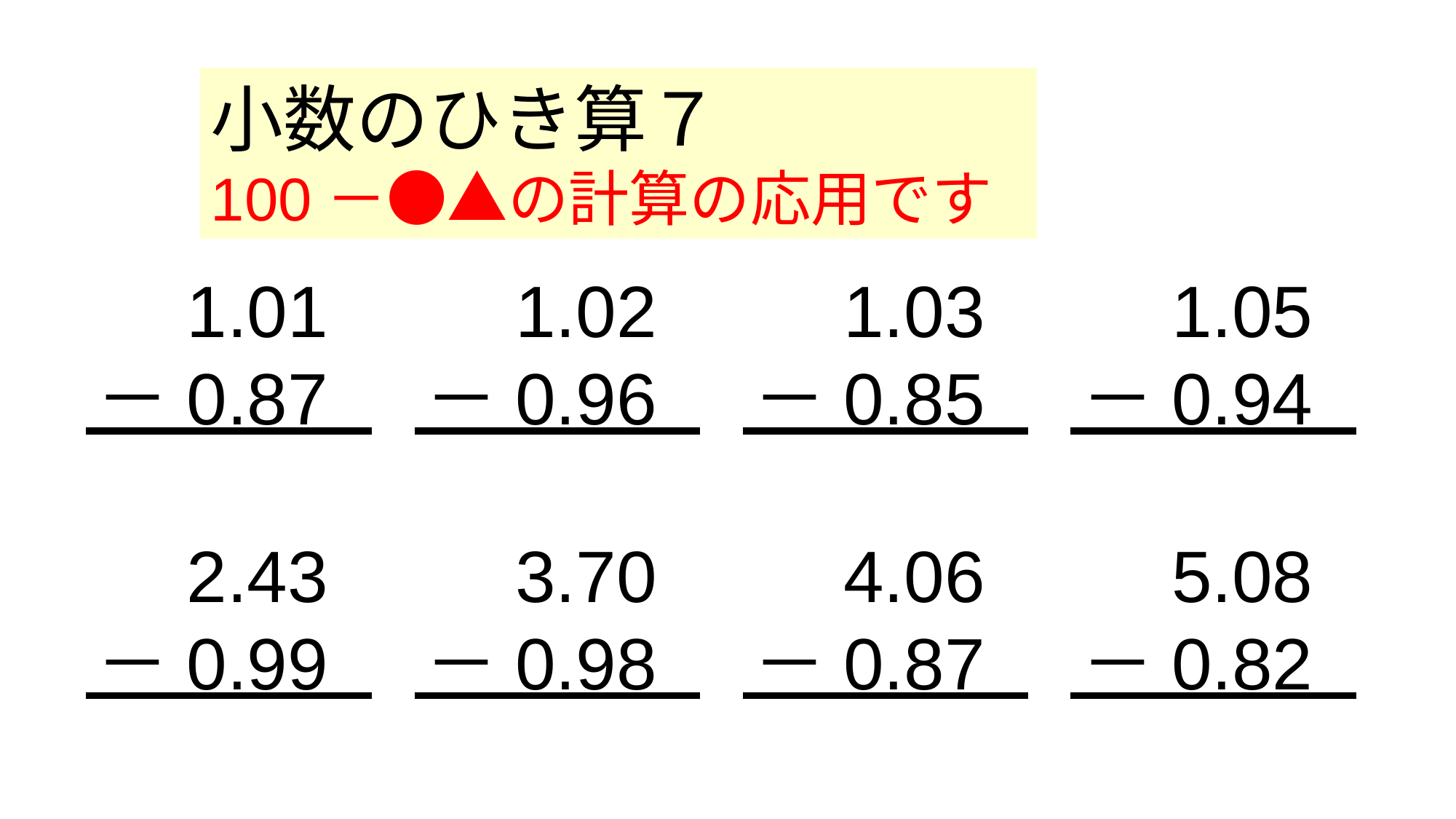

小数のひき算７
100－●▲の計算の応用です
　1.01－0.87
　1.02－0.96
　1.03－0.85
　1.05－0.94
　2.43－0.99
　3.70－0.98
　4.06－0.87
　5.08－0.82